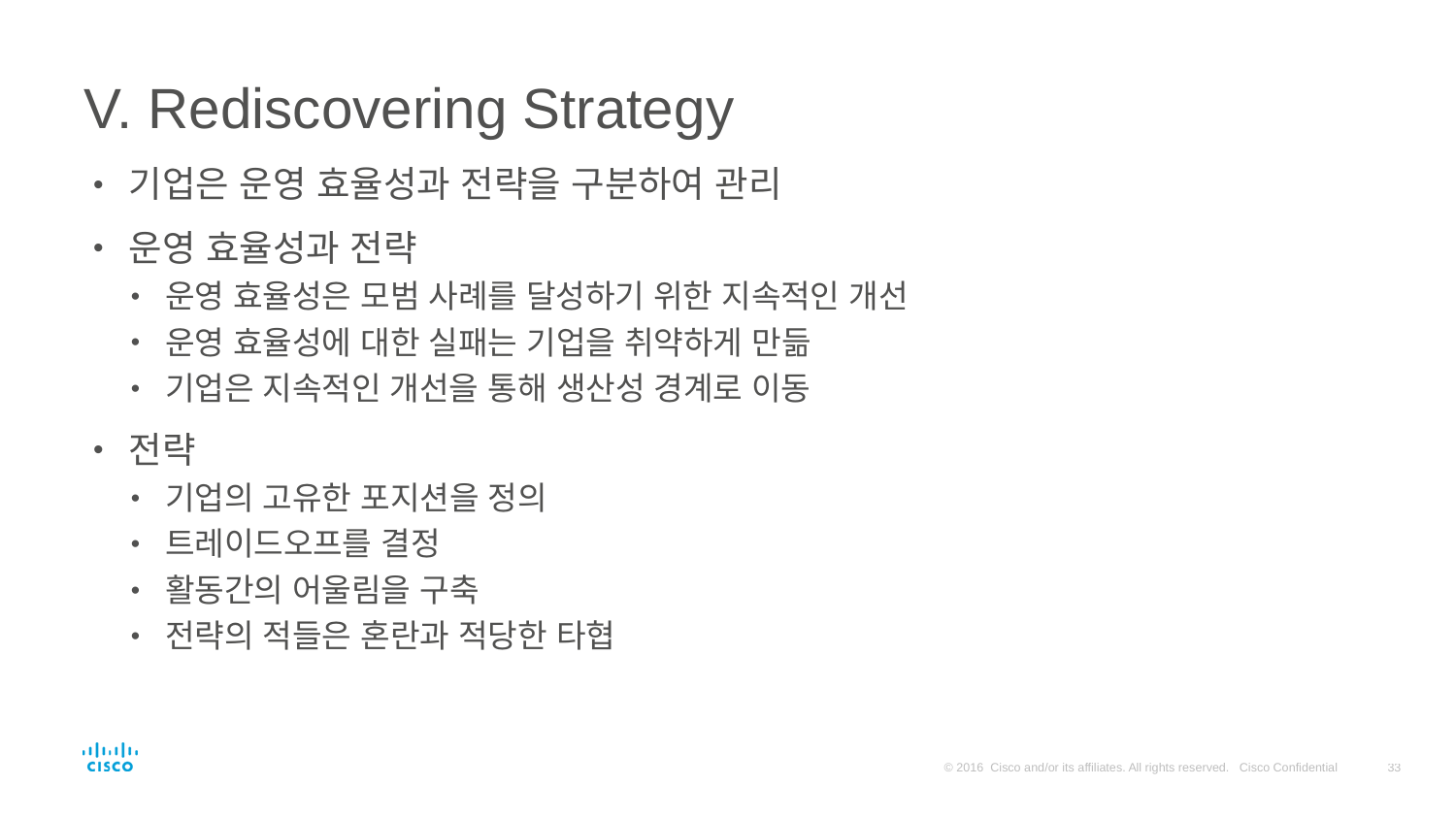

# V. Rediscovering Strategy
기업은 운영 효율성과 전략을 구분하여 관리
운영 효율성과 전략
운영 효율성은 모범 사례를 달성하기 위한 지속적인 개선
운영 효율성에 대한 실패는 기업을 취약하게 만듦
기업은 지속적인 개선을 통해 생산성 경계로 이동
전략
기업의 고유한 포지션을 정의
트레이드오프를 결정
활동간의 어울림을 구축
전략의 적들은 혼란과 적당한 타협